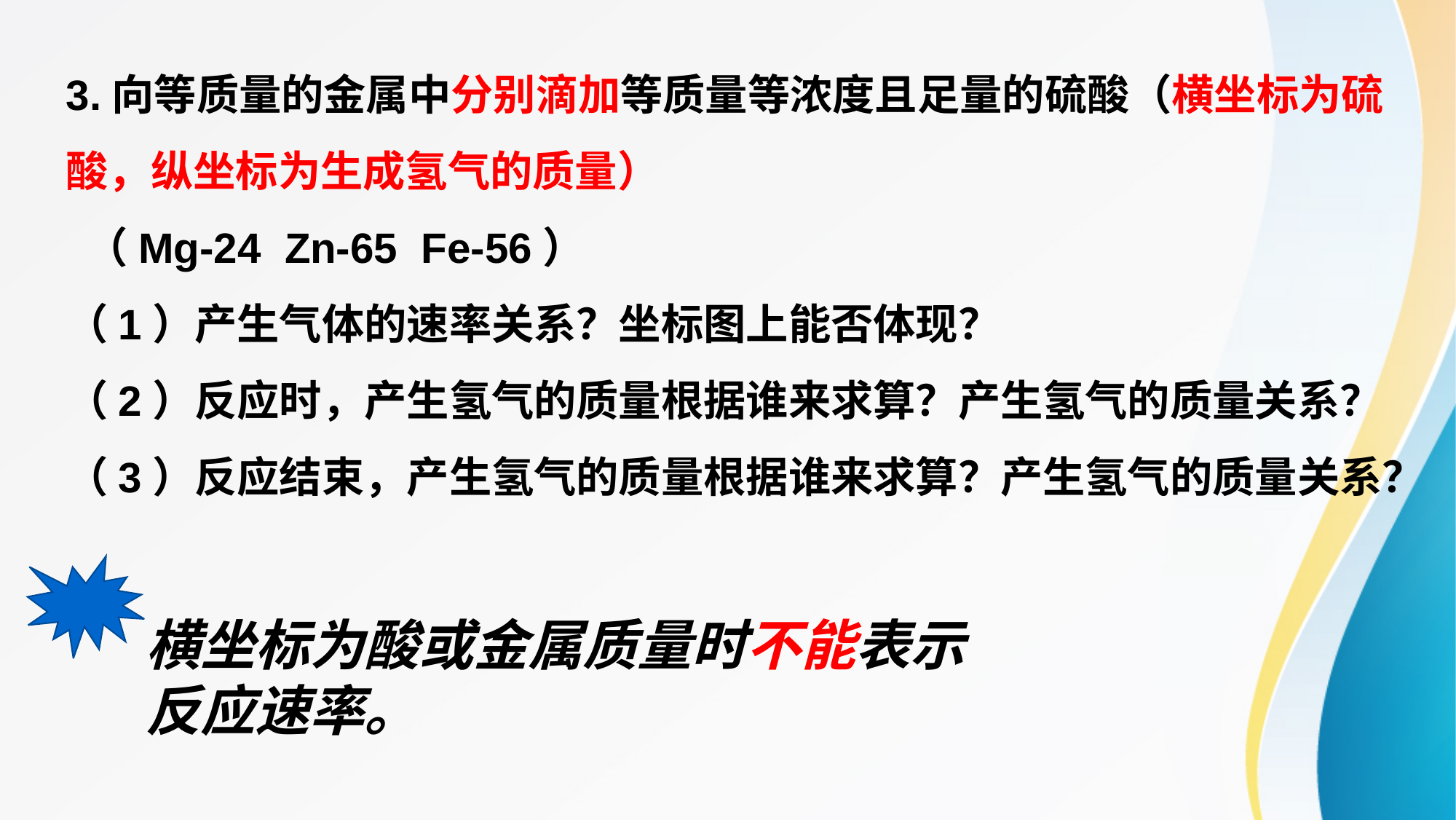

3.向等质量的金属中分别滴加等质量等浓度且足量的硫酸（横坐标为硫酸，纵坐标为生成氢气的质量）
 （Mg-24  Zn-65  Fe-56）
（1）产生气体的速率关系？坐标图上能否体现？
（2）反应时，产生氢气的质量根据谁来求算？产生氢气的质量关系？
（3）反应结束，产生氢气的质量根据谁来求算？产生氢气的质量关系？

横坐标为酸或金属质量时不能表示反应速率。